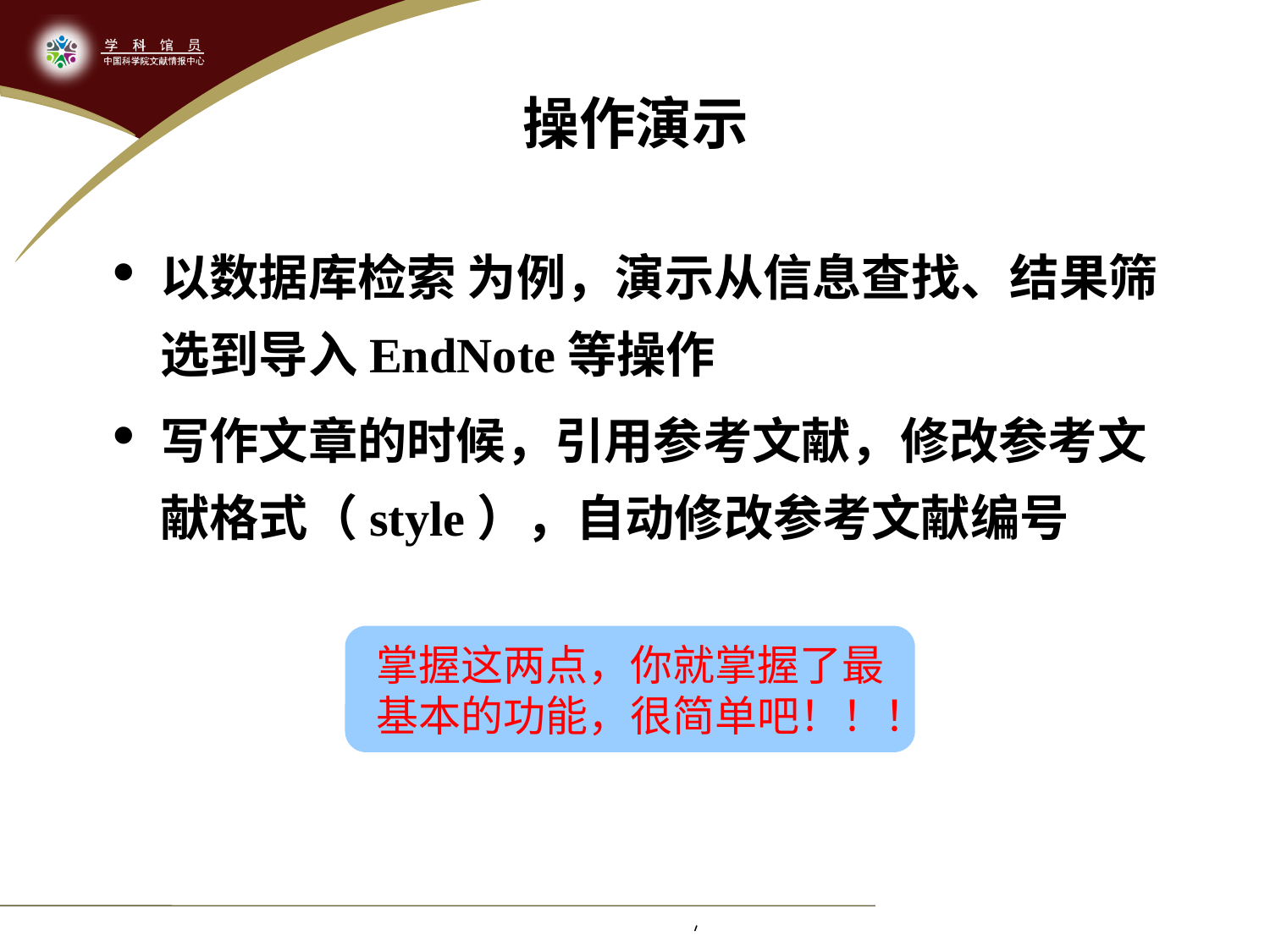

# 操作演示
以数据库检索 为例，演示从信息查找、结果筛选到导入EndNote等操作
写作文章的时候，引用参考文献，修改参考文献格式（style），自动修改参考文献编号

掌握这两点，你就掌握了最基本的功能，很简单吧！！！